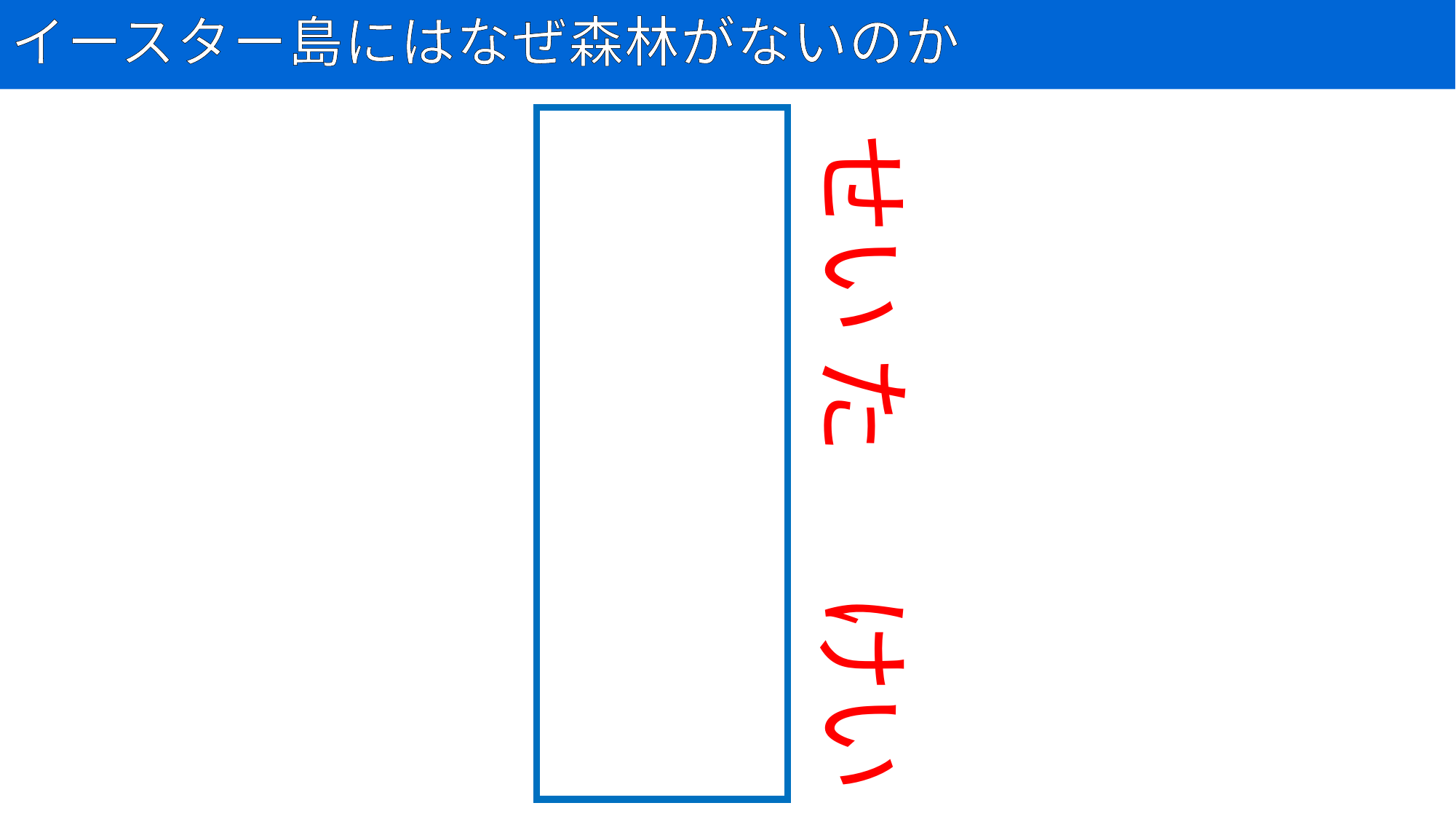

# イースター島にはなぜ森林がないのか
60
生態系

せい
たい
けい